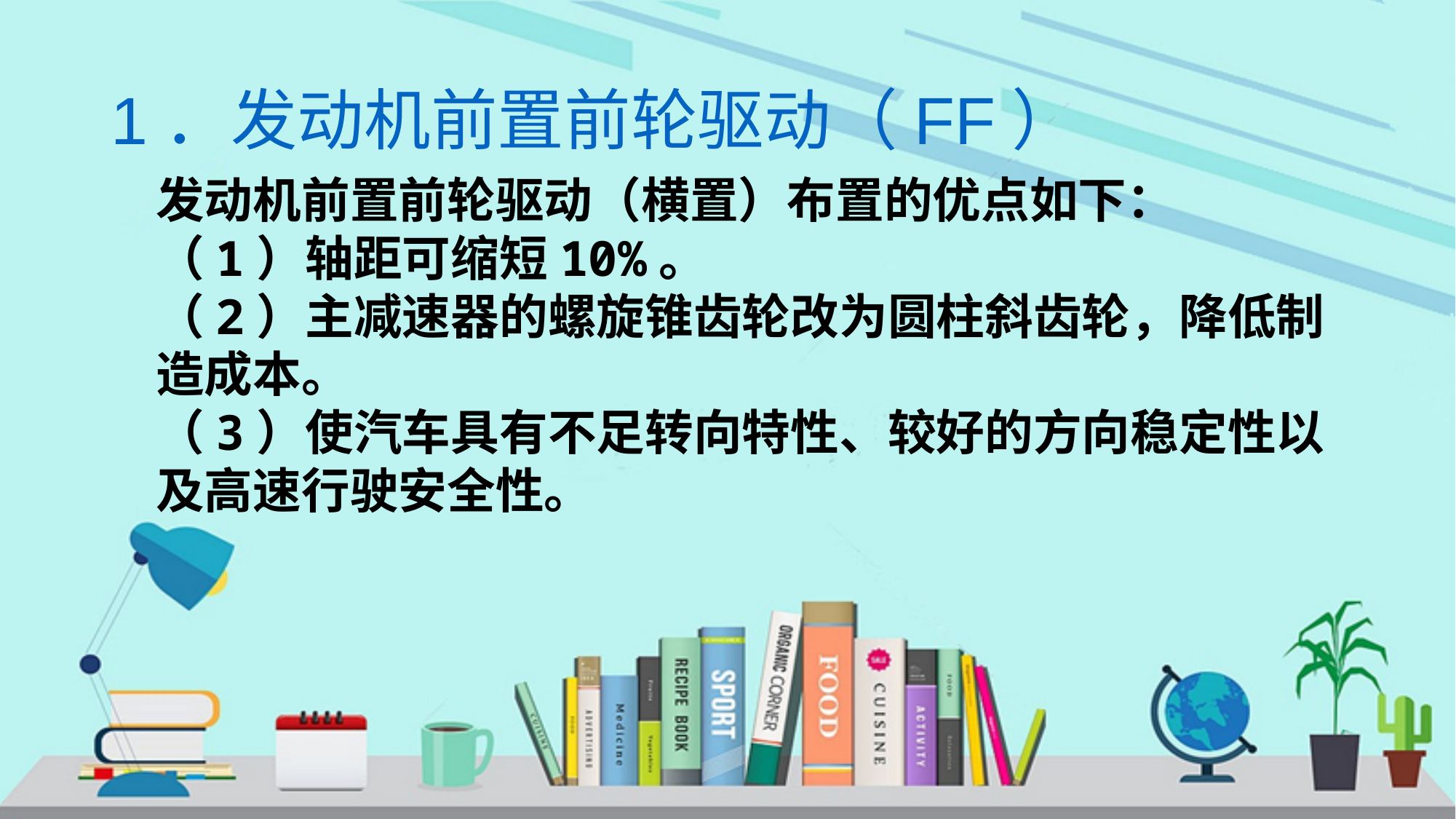

# 1．发动机前置前轮驱动（FF）
发动机前置前轮驱动（横置）布置的优点如下：
（1）轴距可缩短10%。
（2）主减速器的螺旋锥齿轮改为圆柱斜齿轮，降低制造成本。
（3）使汽车具有不足转向特性、较好的方向稳定性以及高速行驶安全性。